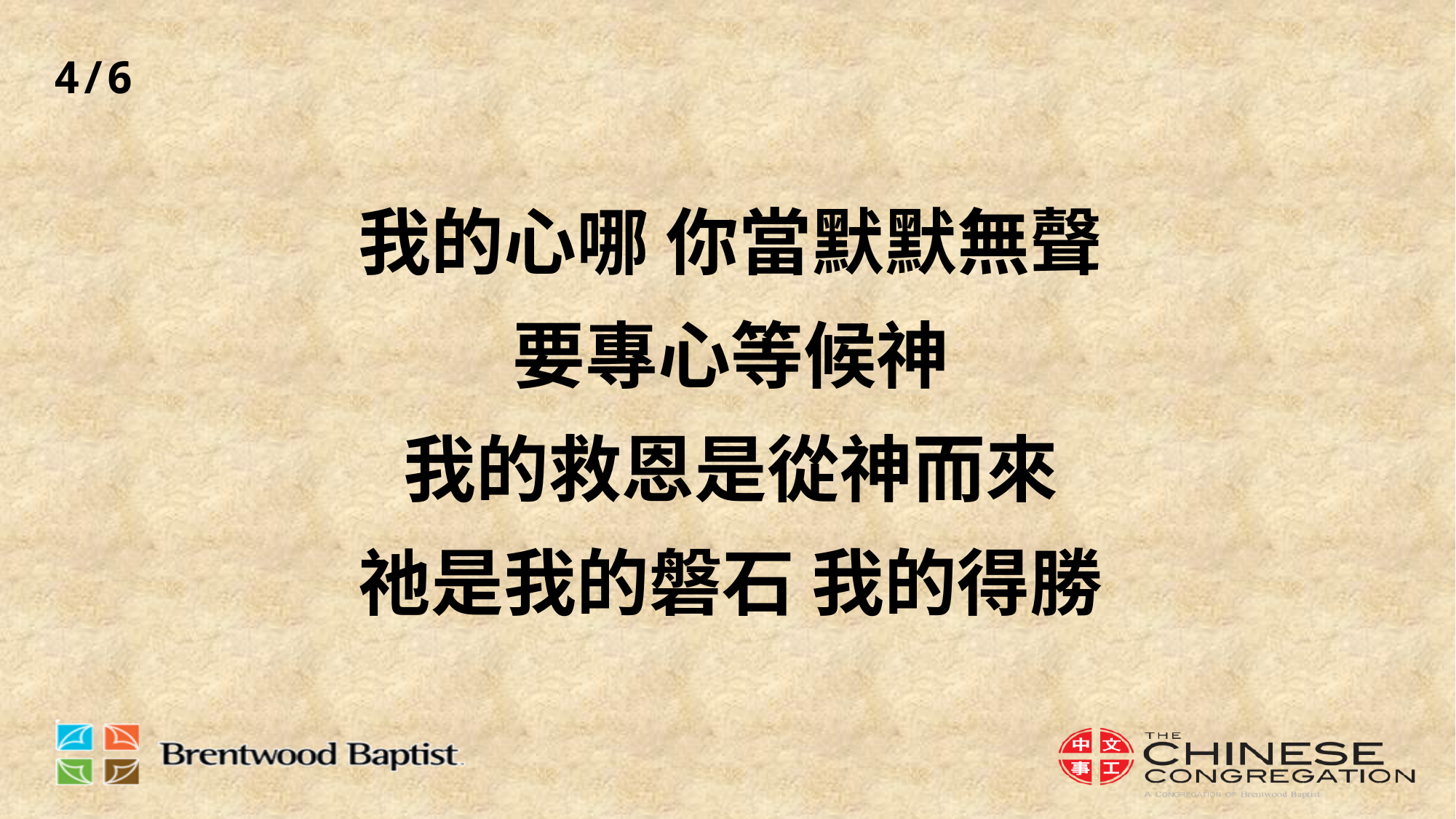

4/6
# 我的心哪 你當默默無聲 要專心等候神 我的救恩是從神而來 祂是我的磐石 我的得勝